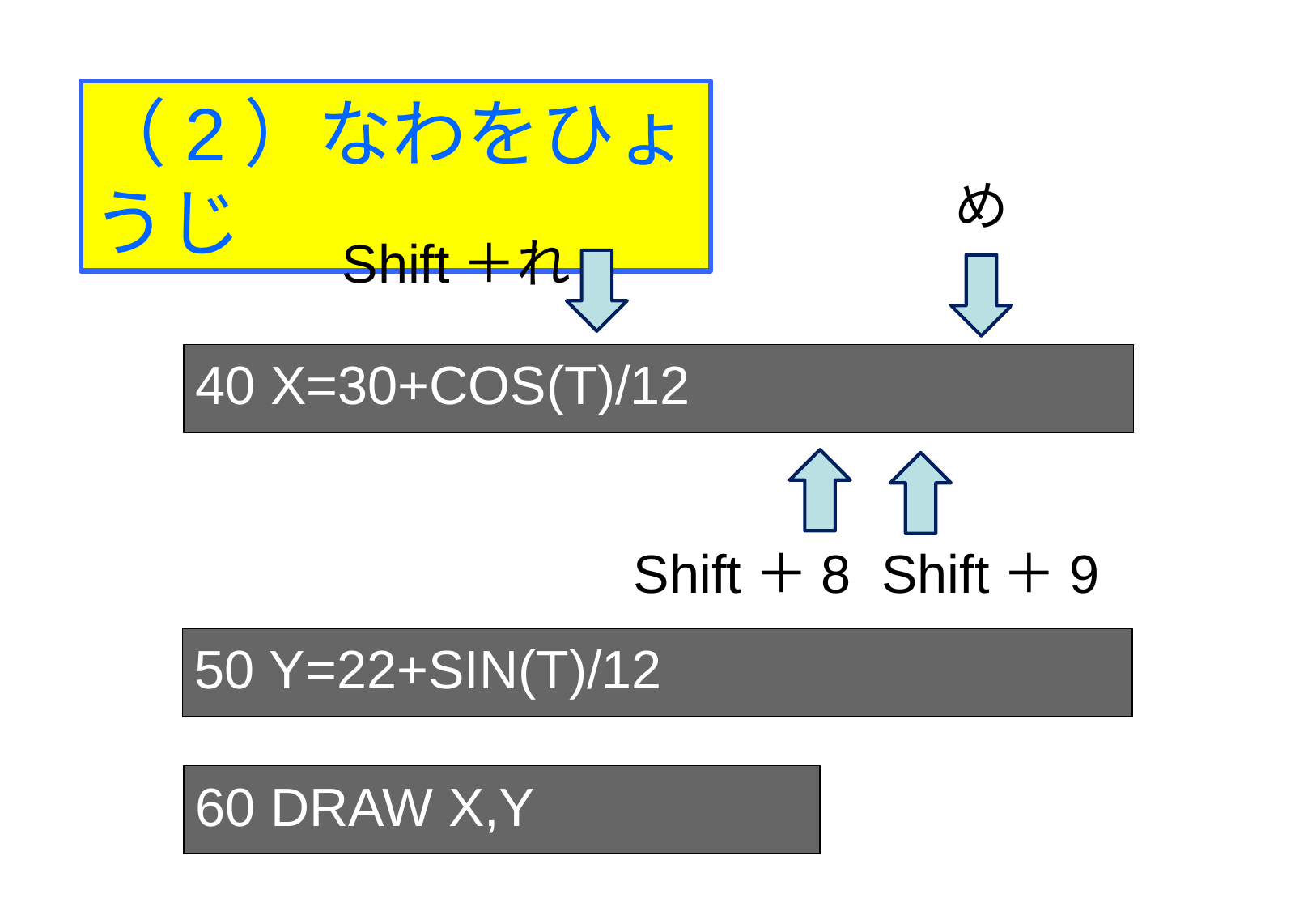

（2）なわをひょうじ
め
Shift＋れ

40 X=30+COS(T)/12

Shift＋8
Shift＋9
50 Y=22+SIN(T)/12
60 DRAW X,Y